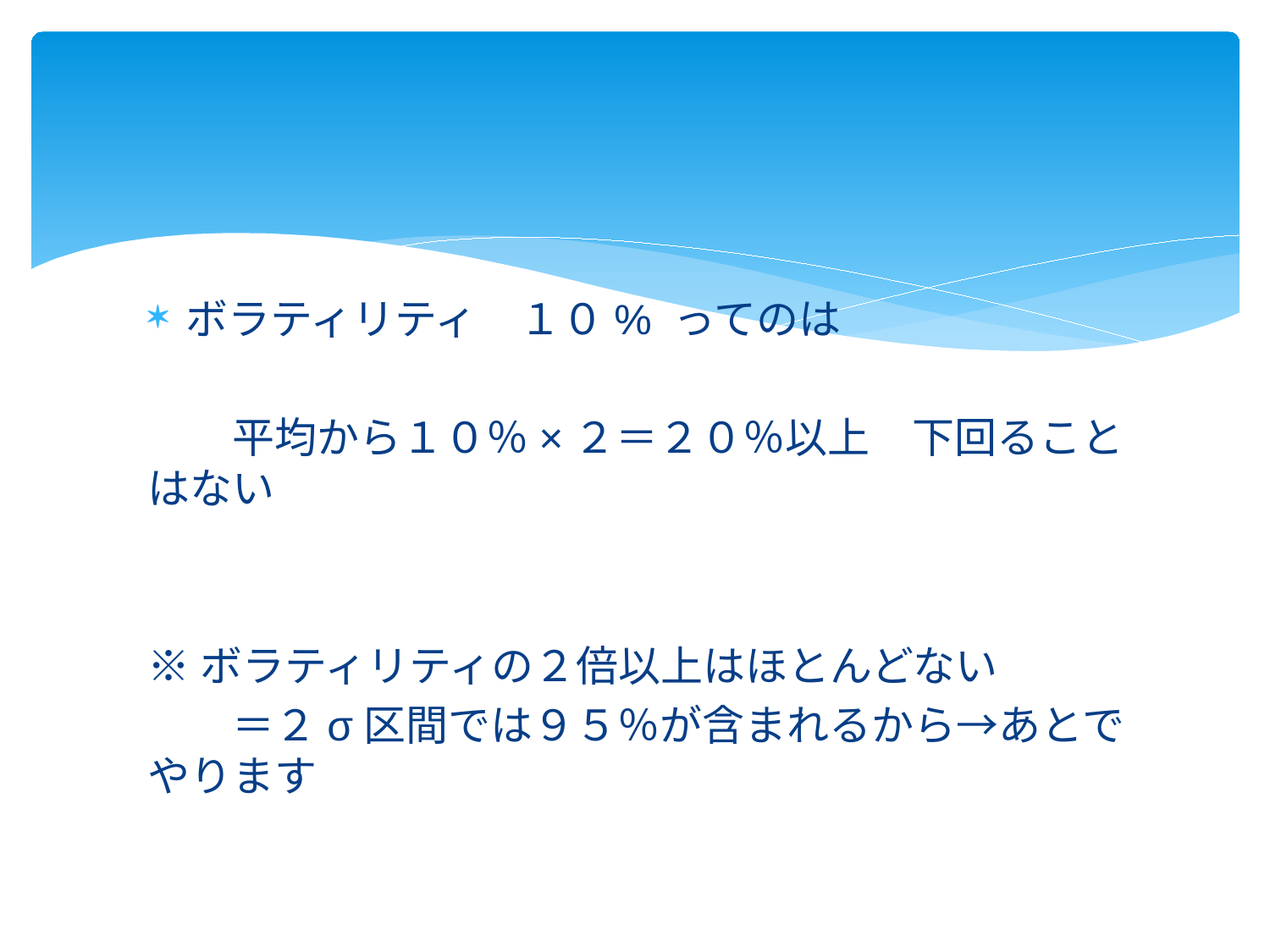

ボラティリティ　１０% ってのは

　　平均から１０％×２＝２０％以上　下回ることはない

※ボラティリティの２倍以上はほとんどない
　　＝２σ区間では９５％が含まれるから→あとでやります